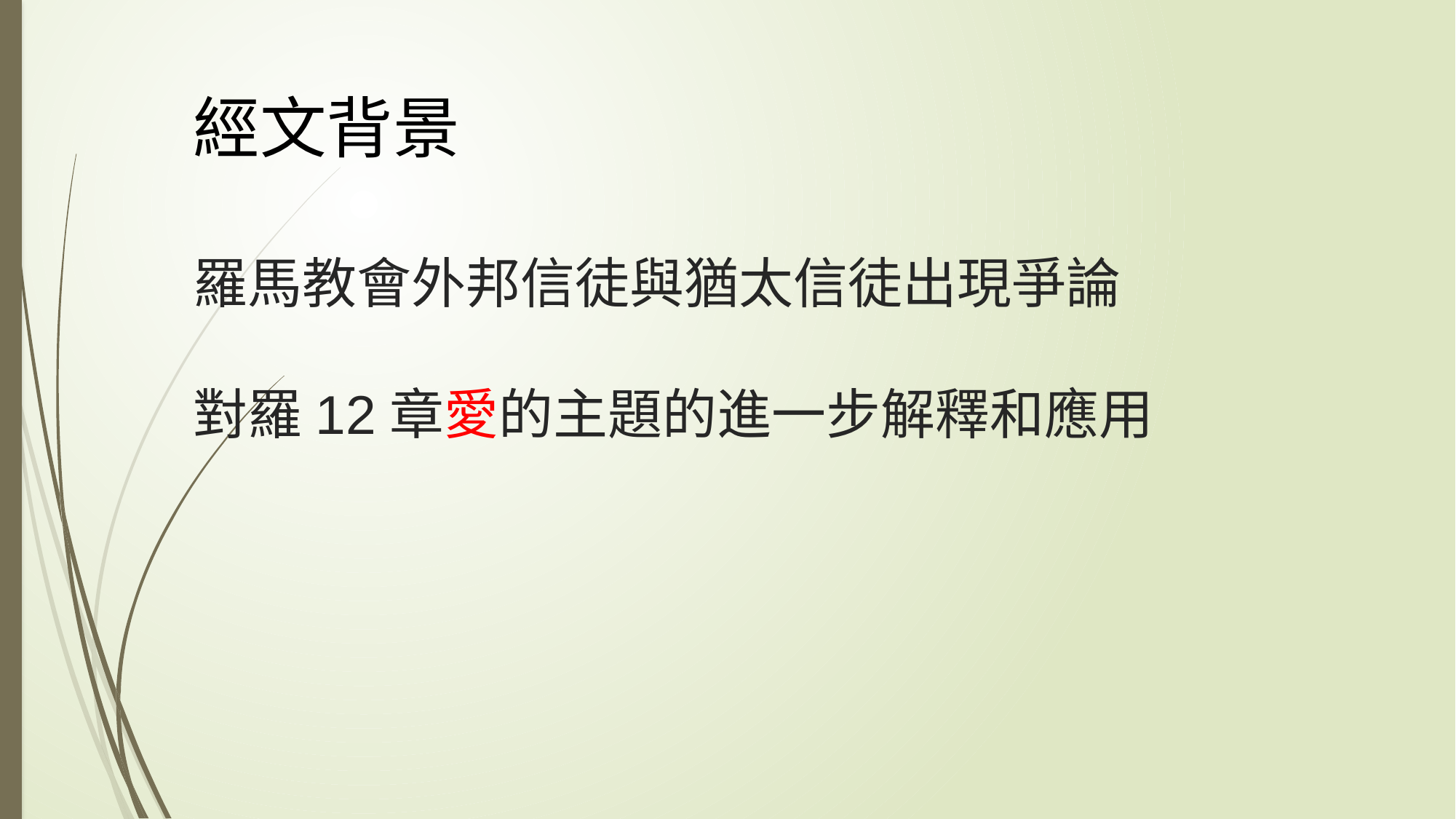

經文背景
# 羅馬教會外邦信徒與猶太信徒出現爭論 對羅12章愛的主題的進一步解釋和應用